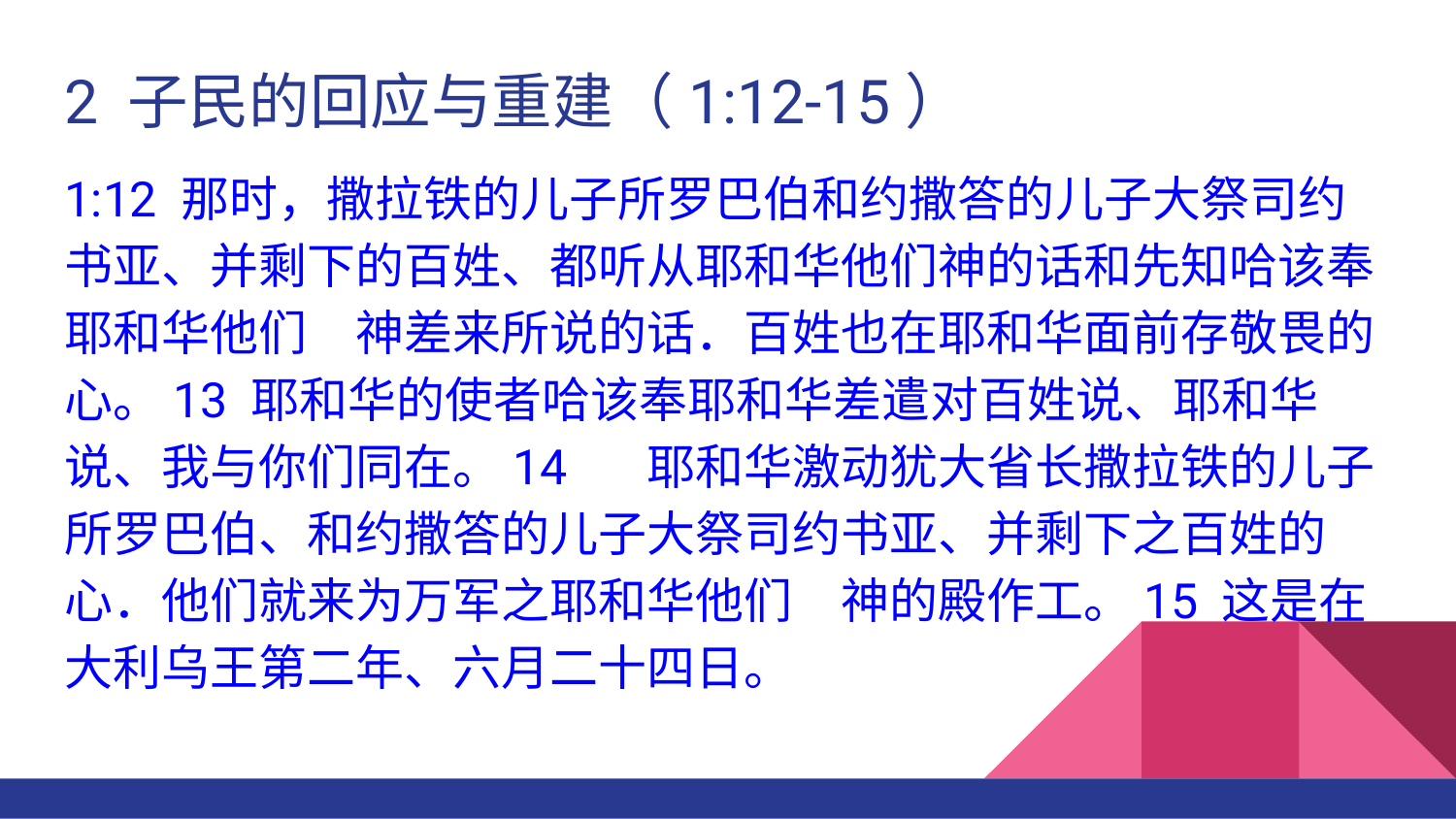

# 2 子民的回应与重建（1:12-15）
1:12 那时，撒拉铁的儿子所罗巴伯和约撒答的儿子大祭司约书亚、并剩下的百姓、都听从耶和华他们神的话和先知哈该奉耶和华他们　神差来所说的话．百姓也在耶和华面前存敬畏的心。13 耶和华的使者哈该奉耶和华差遣对百姓说、耶和华说、我与你们同在。14	耶和华激动犹大省长撒拉铁的儿子所罗巴伯、和约撒答的儿子大祭司约书亚、并剩下之百姓的心．他们就来为万军之耶和华他们　神的殿作工。15 这是在大利乌王第二年、六月二十四日。